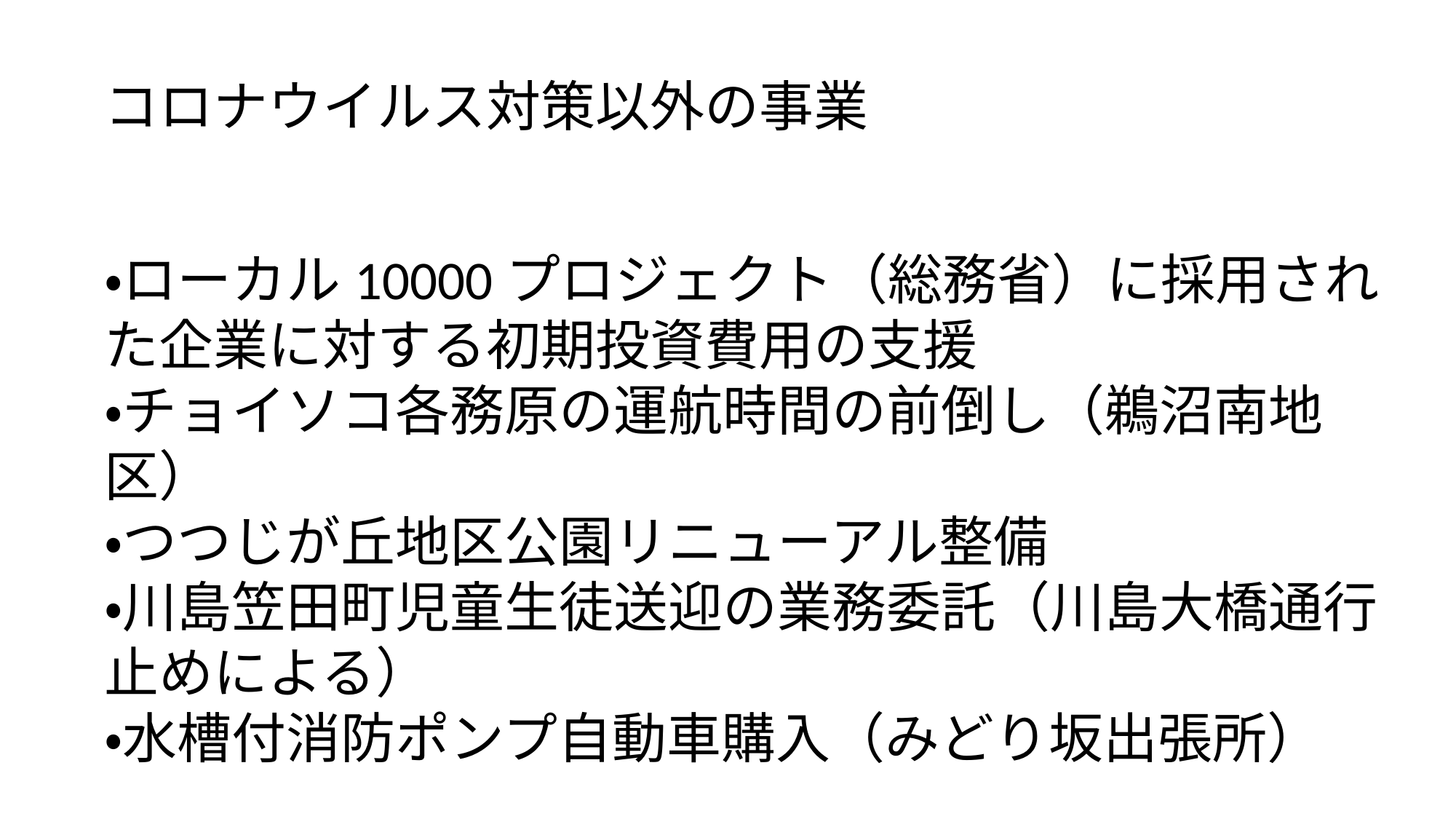

コロナウイルス対策以外の事業
・ローカル10000プロジェクト（総務省）に採用された企業に対する初期投資費用の支援
・チョイソコ各務原の運航時間の前倒し（鵜沼南地区）
・つつじが丘地区公園リニューアル整備
・川島笠田町児童生徒送迎の業務委託（川島大橋通行止めによる）
・水槽付消防ポンプ自動車購入（みどり坂出張所）